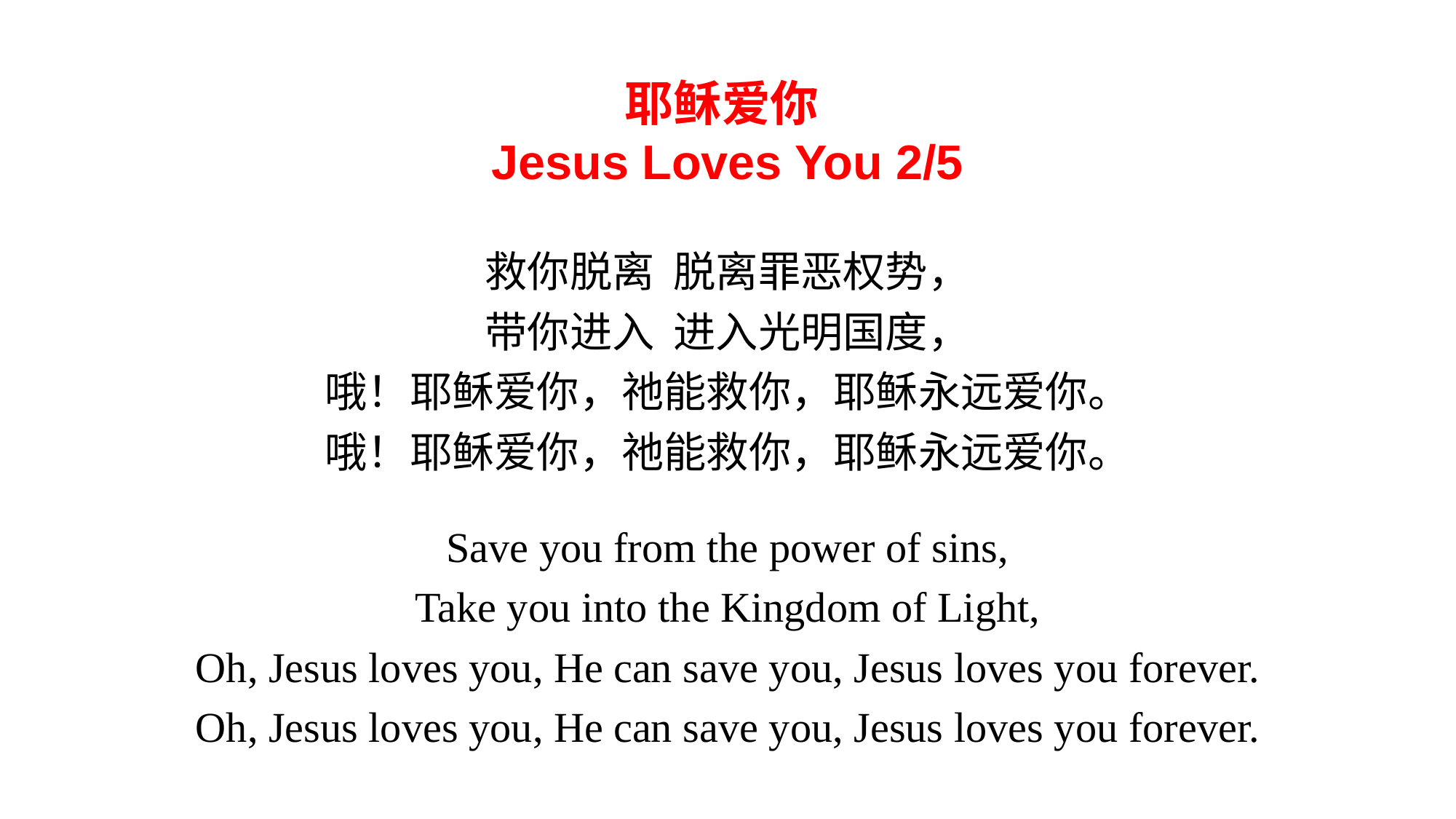

# 耶稣爱你 Jesus Loves You 2/5
救你脱离  脱离罪恶权势，
带你进入  进入光明国度，
哦！耶稣爱你，祂能救你，耶稣永远爱你。
哦！耶稣爱你，祂能救你，耶稣永远爱你。

Save you from the power of sins,
Take you into the Kingdom of Light,
Oh, Jesus loves you, He can save you, Jesus loves you forever.
Oh, Jesus loves you, He can save you, Jesus loves you forever.